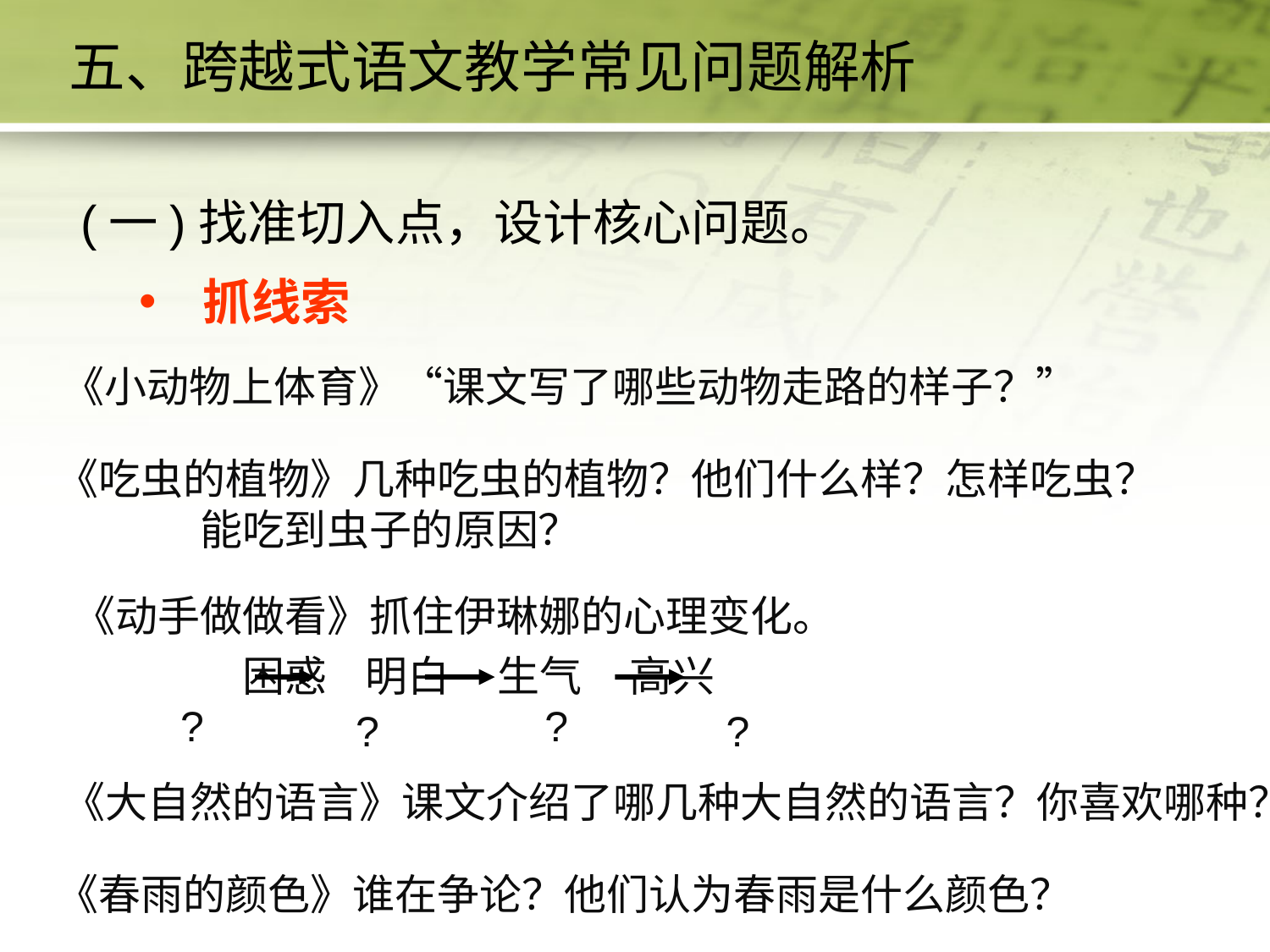

五、跨越式语文教学常见问题解析
(一)找准切入点，设计核心问题。
抓线索
《小动物上体育》“课文写了哪些动物走路的样子？”
《吃虫的植物》几种吃虫的植物？他们什么样？怎样吃虫？
              能吃到虫子的原因？
《动手做做看》抓住伊琳娜的心理变化。
困惑    明白     生气     高兴

?
?
?
?
《大自然的语言》课文介绍了哪几种大自然的语言？你喜欢哪种？
《春雨的颜色》谁在争论？他们认为春雨是什么颜色？